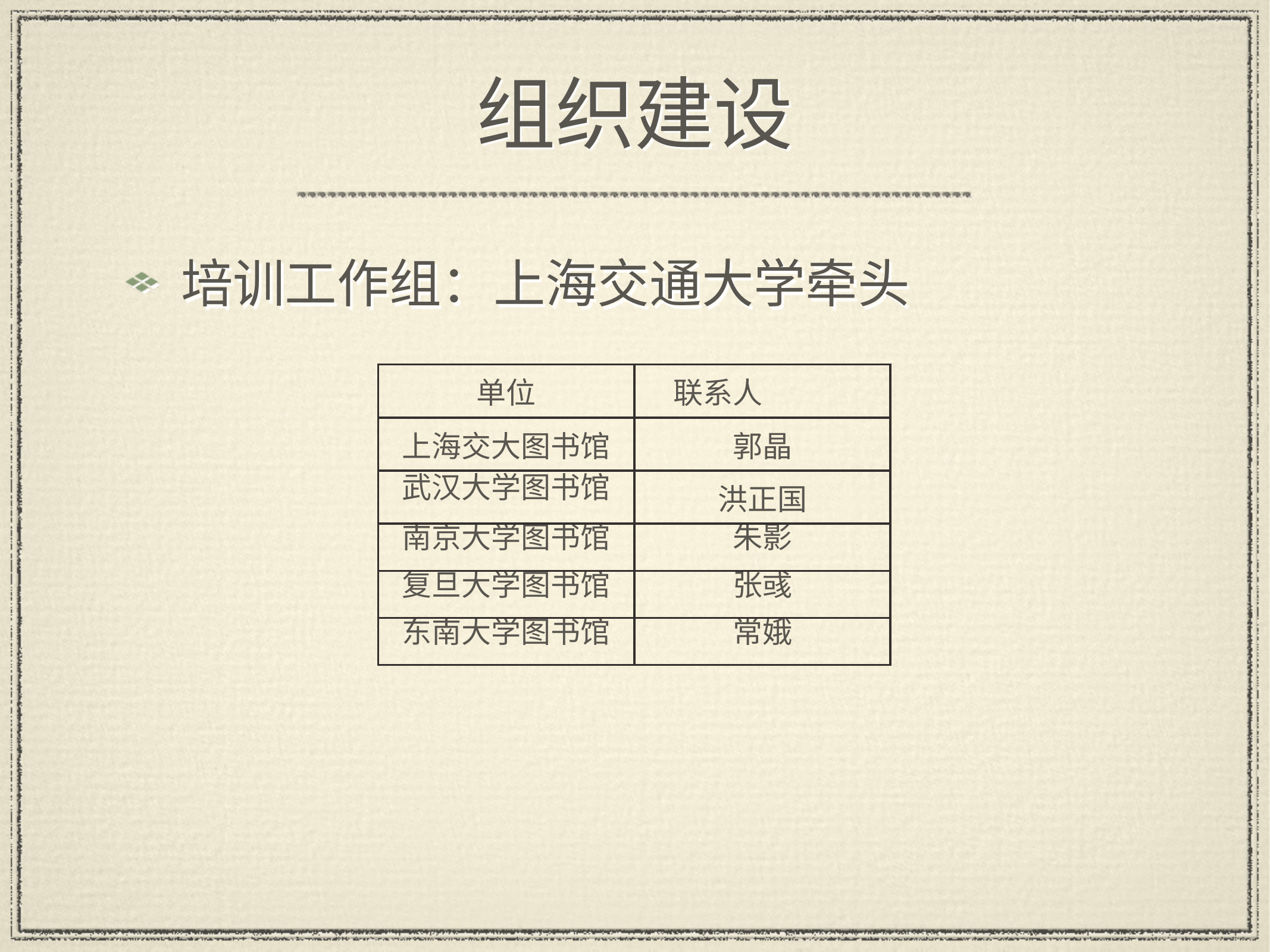

# 组织建设
培训工作组：上海交通大学牵头
| 单位 | 联系人 |
| --- | --- |
| 上海交大图书馆 | 郭晶 |
| 武汉大学图书馆 | 洪正国 |
| 南京大学图书馆 | 朱影 |
| 复旦大学图书馆 | 张彧 |
| 东南大学图书馆 | 常娥 |